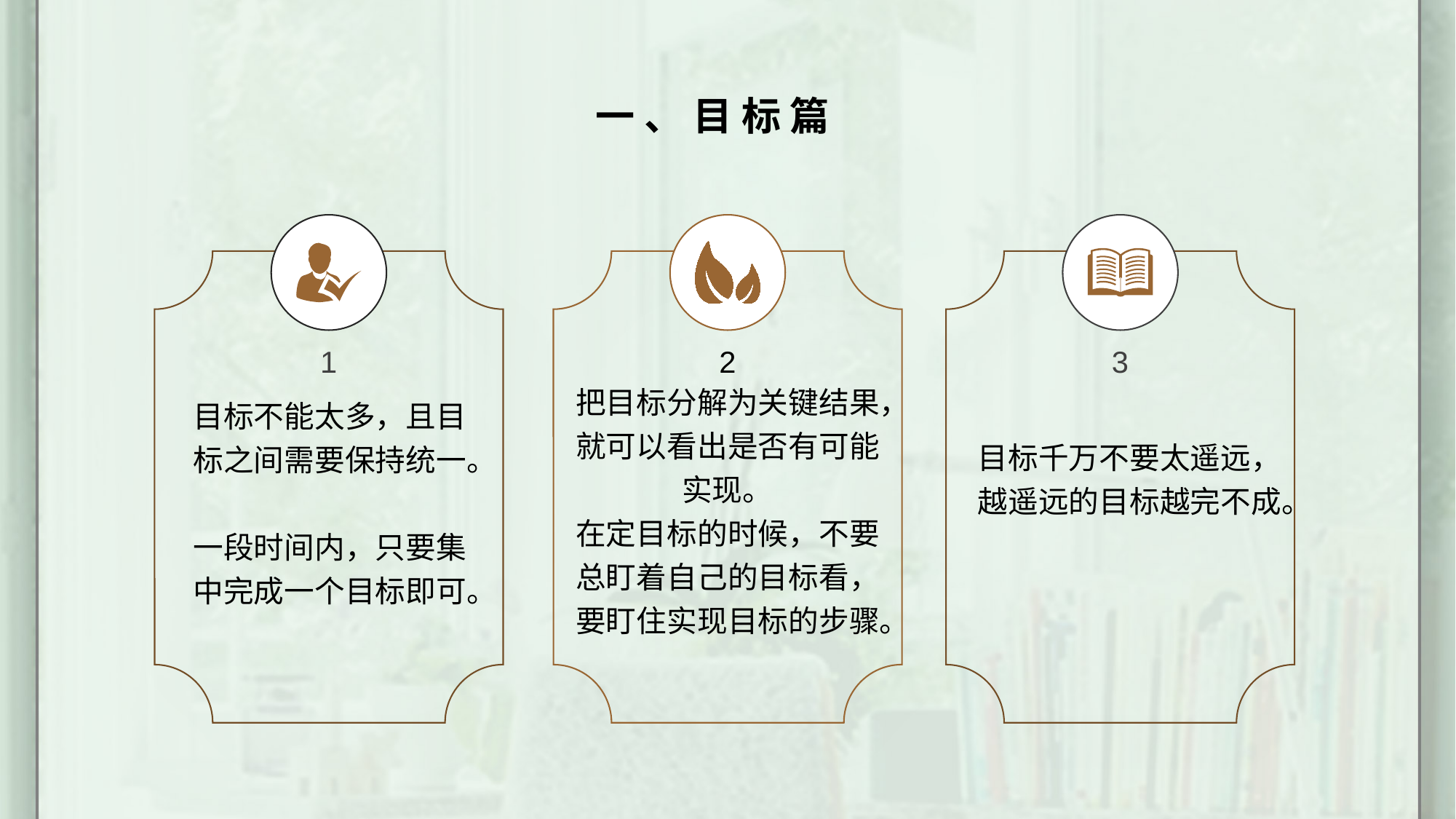

# 一、目标篇

1
目标不能太多，且目标之间需要保持统一。

一段时间内，只要集中完成一个目标即可。

2
把目标分解为关键结果，就可以看出是否有可能实现。
在定目标的时候，不要总盯着自己的目标看，要盯住实现目标的步骤。

3
目标千万不要太遥远，
越遥远的目标越完不成。